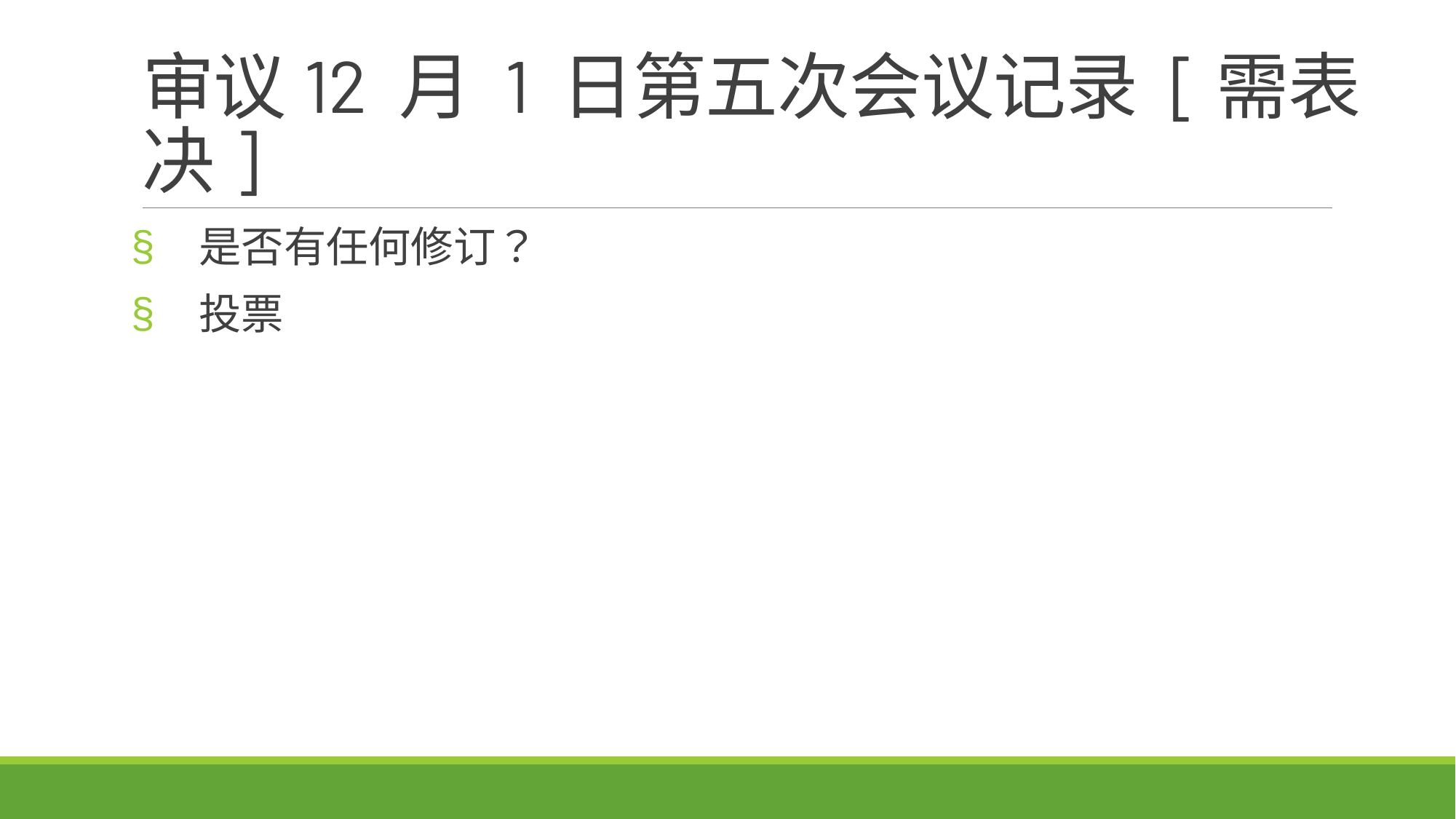

# 审议12 月 1 日第五次会议记录 [需表决]
是否有任何修订？
投票